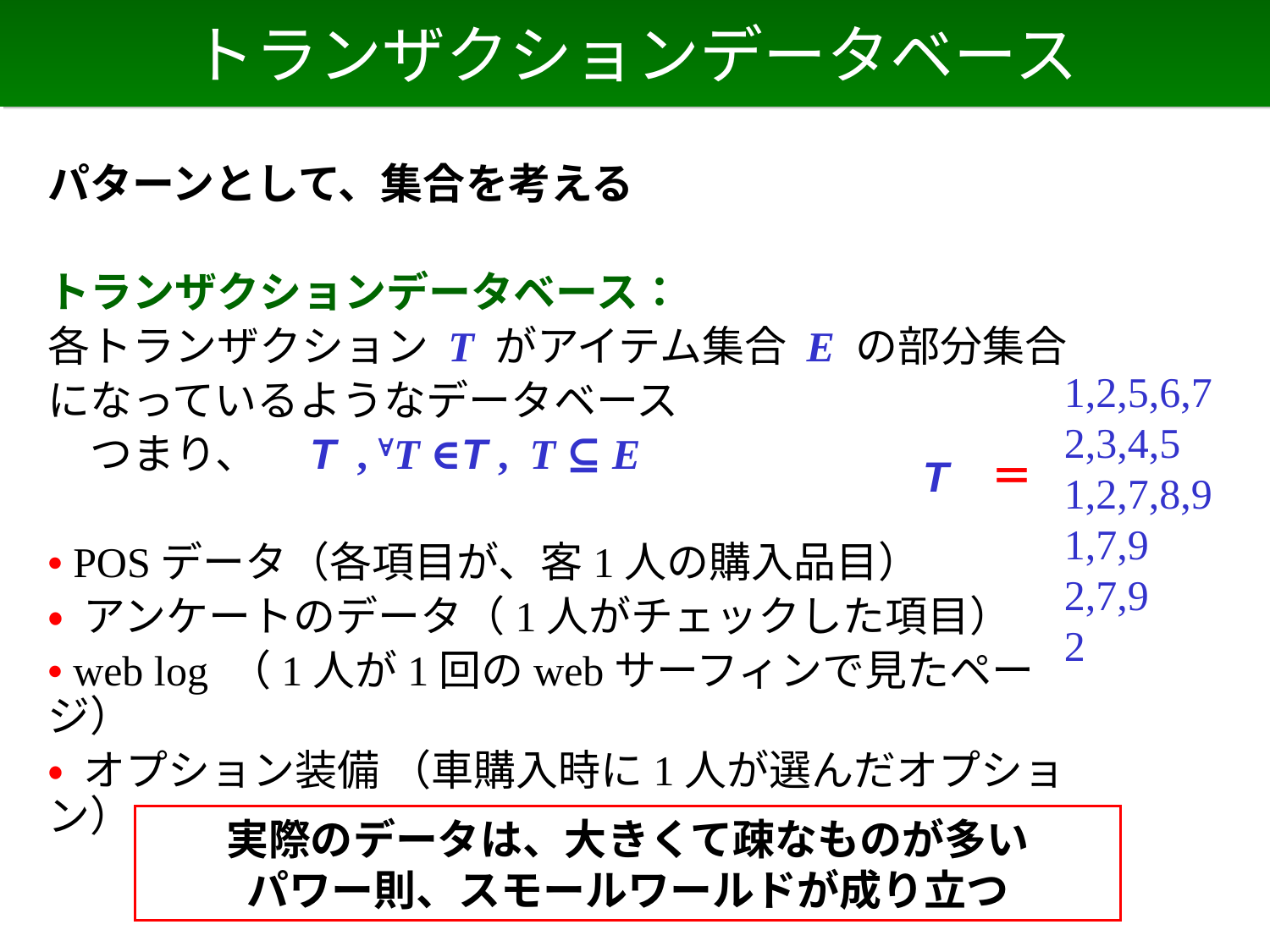

# トランザクションデータベース
パターンとして、集合を考える

トランザクションデータベース：
各トランザクション T がアイテム集合 E の部分集合
になっているようなデータベース
　つまり、　T  , ∀T ∈T ,  T ⊆ E

• POSデータ（各項目が、客1人の購入品目）
• アンケートのデータ（1人がチェックした項目）
• web log （1人が1回のwebサーフィンで見たページ）
• オプション装備 （車購入時に1人が選んだオプション）
1,2,5,6,7
2,3,4,5
1,2,7,8,9
1,7,9
2,7,9
2
T   ＝
実際のデータは、大きくて疎なものが多い
パワー則、スモールワールドが成り立つ